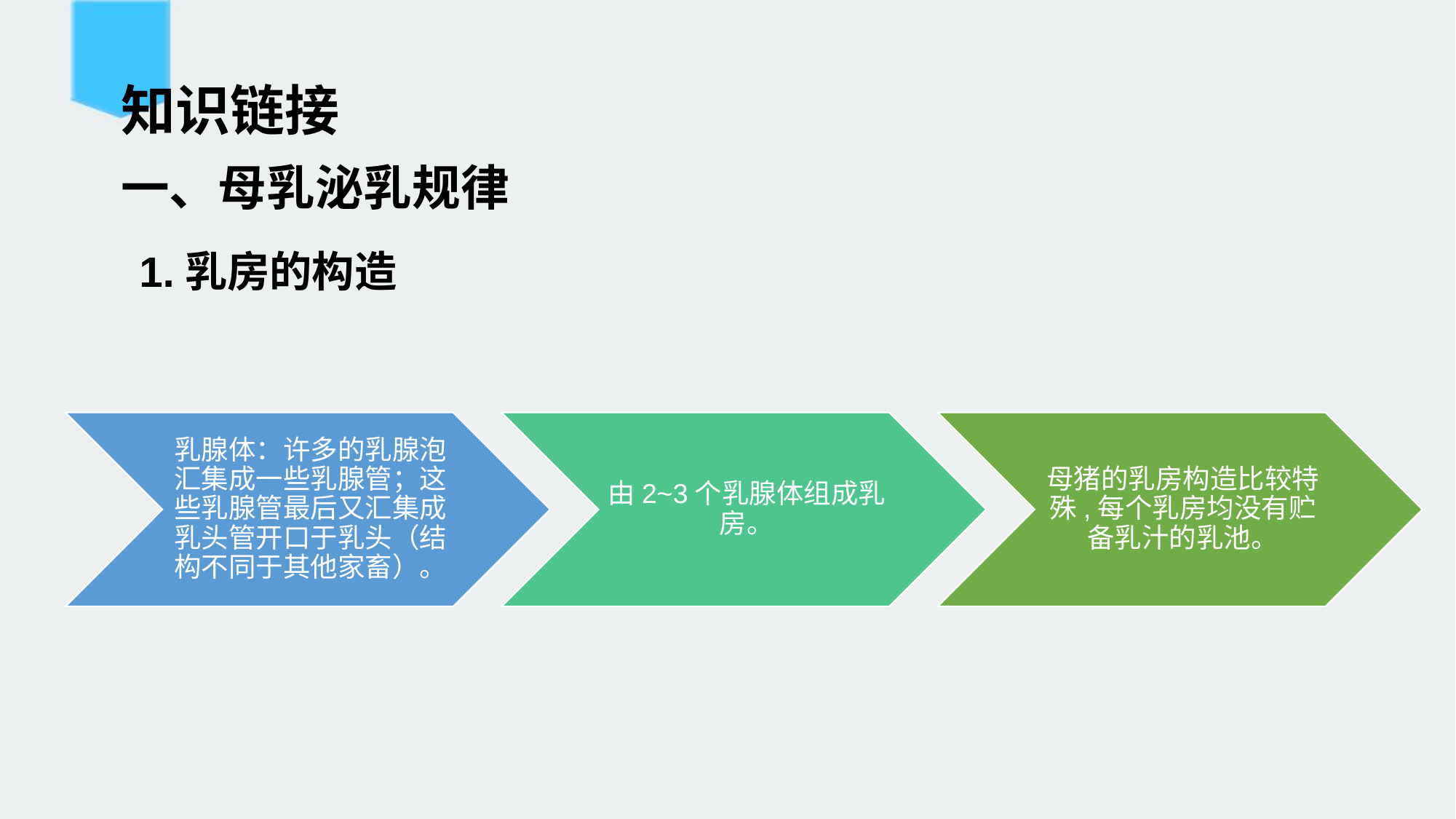

知识链接
一、母乳泌乳规律
1.乳房的构造
乳腺体：许多的乳腺泡汇集成一些乳腺管；这些乳腺管最后又汇集成乳头管开口于乳头（结构不同于其他家畜）。
由2~3个乳腺体组成乳房。
母猪的乳房构造比较特殊,每个乳房均没有贮备乳汁的乳池。